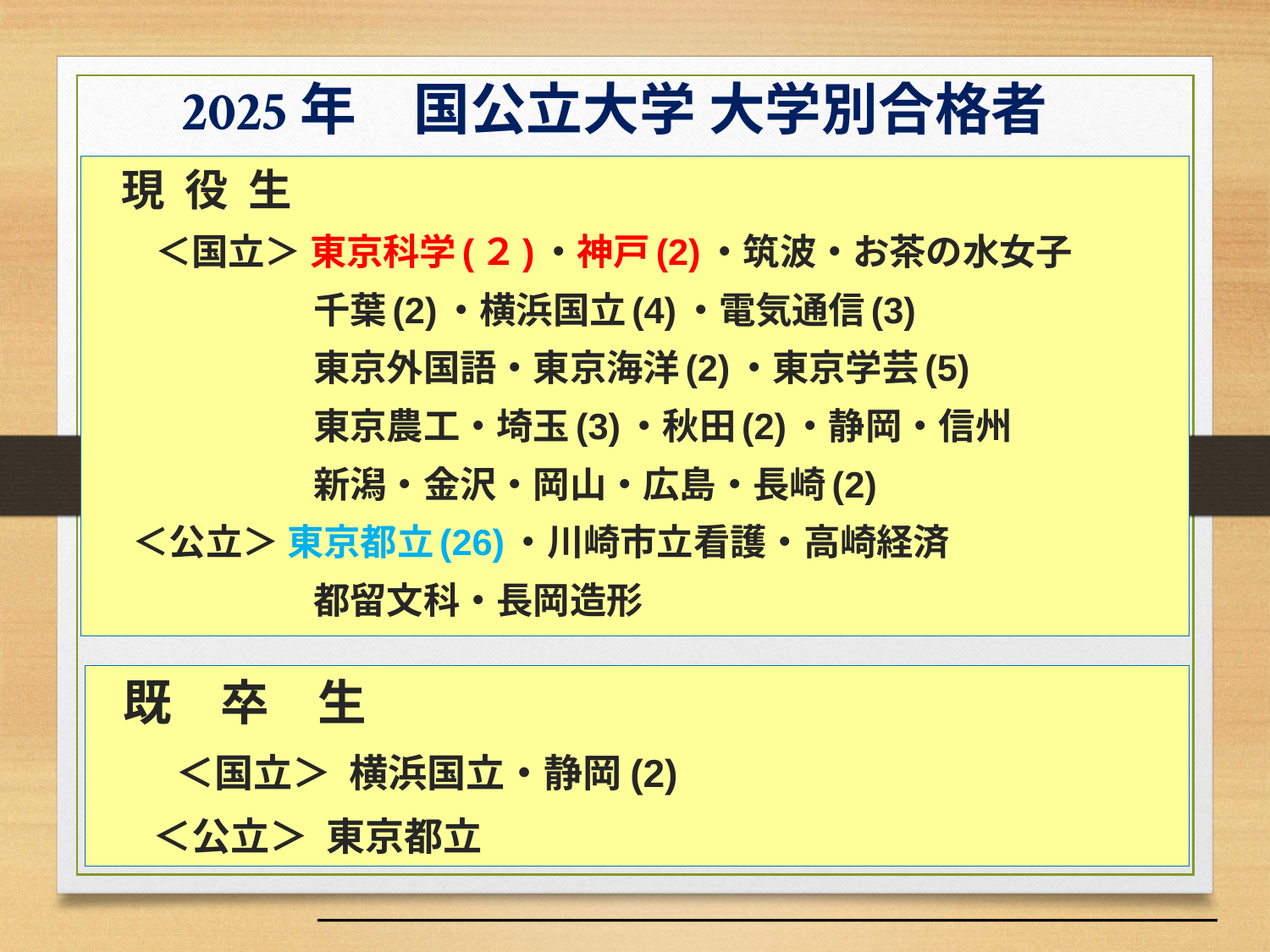

# 2025年　国公立大学 大学別合格者
　現  役  生
　　 ＜国立＞ 東京科学(２)・神戸(2)・筑波・お茶の水女子
　　　　　　千葉(2)・横浜国立(4)・電気通信(3)
　　　　　　東京外国語・東京海洋(2)・東京学芸(5)
　　　　　　東京農工・埼玉(3)・秋田(2)・静岡・信州
　　　　　　新潟・金沢・岡山・広島・長崎(2)
    ＜公立＞ 東京都立(26)・川崎市立看護・高崎経済
　　　　　　都留文科・長岡造形
  既　卒　生
　　＜国立＞  横浜国立・静岡(2)
　　＜公立＞  東京都立